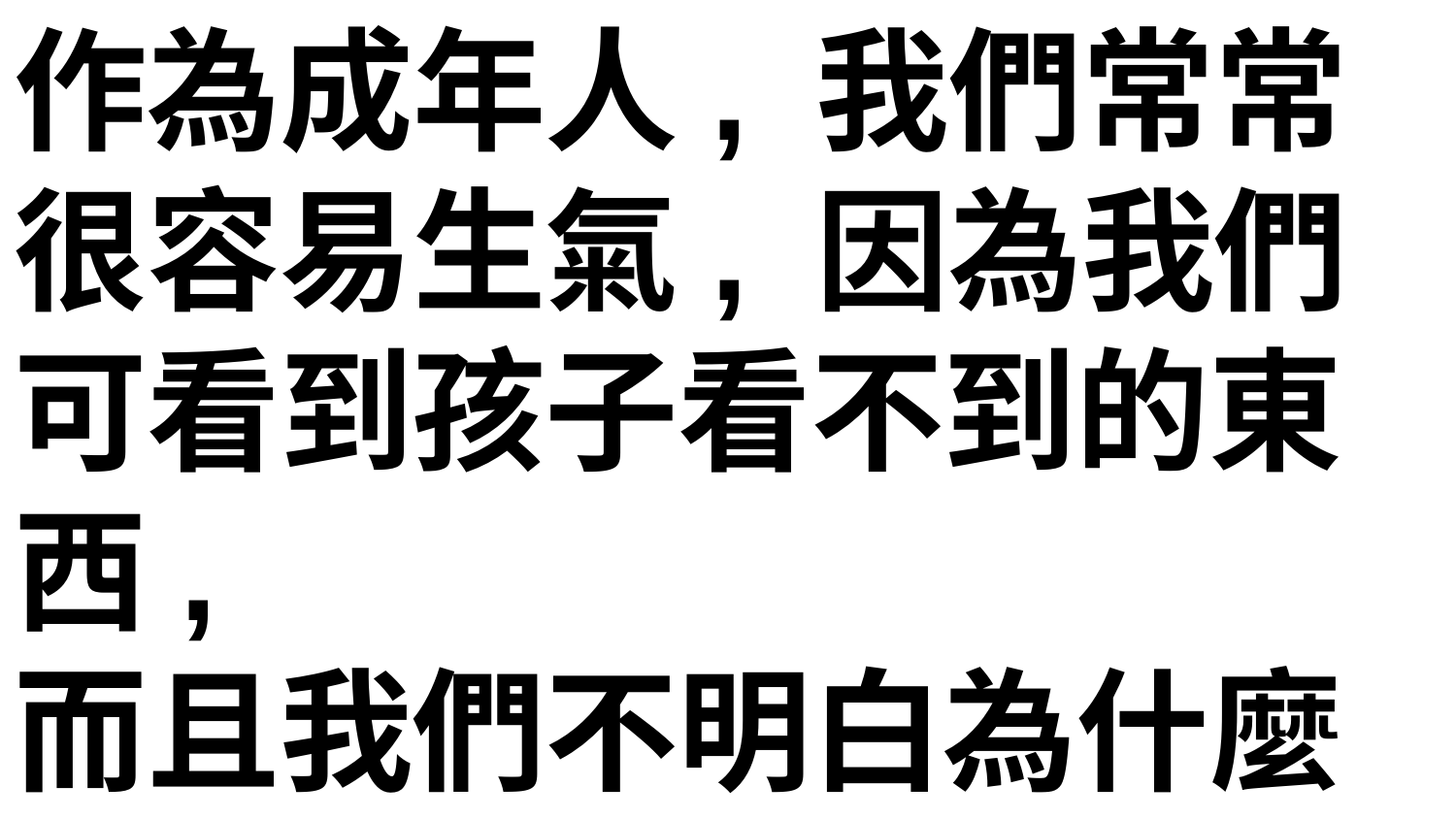

作為成年人, 我們常常很容易生氣, 因為我們可看到孩子看不到的東西,
而且我們不明白為什麼他們會做出愚蠢的選擇。